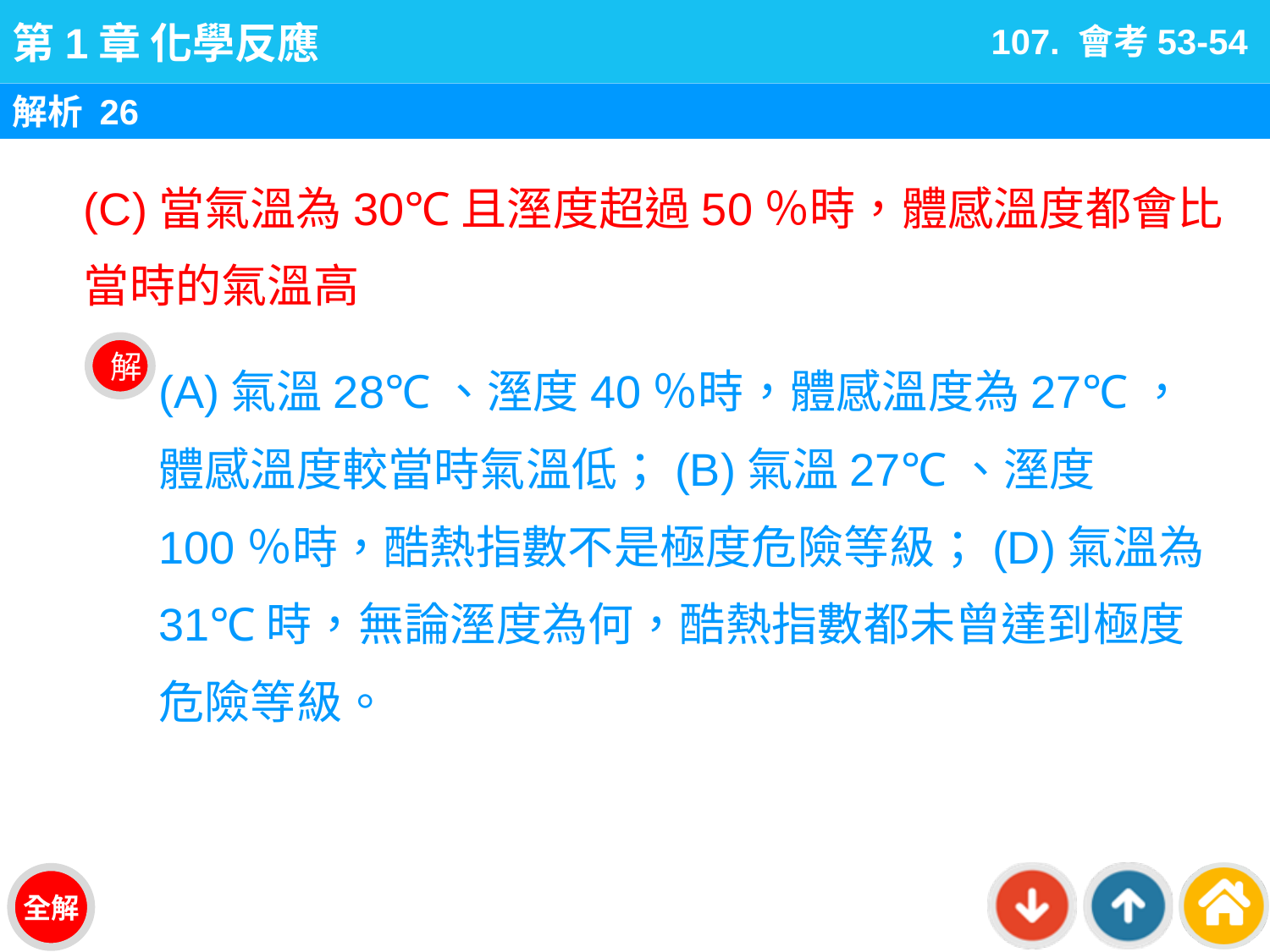

107. 會考53-54
解析 26
(C)當氣溫為30℃且溼度超過50％時，體感溫度都會比當時的氣溫高
(A)氣溫28℃、溼度40％時，體感溫度為27℃，體感溫度較當時氣溫低；(B)氣溫27℃、溼度100％時，酷熱指數不是極度危險等級；(D)氣溫為31℃時，無論溼度為何，酷熱指數都未曾達到極度危險等級。
解
全解